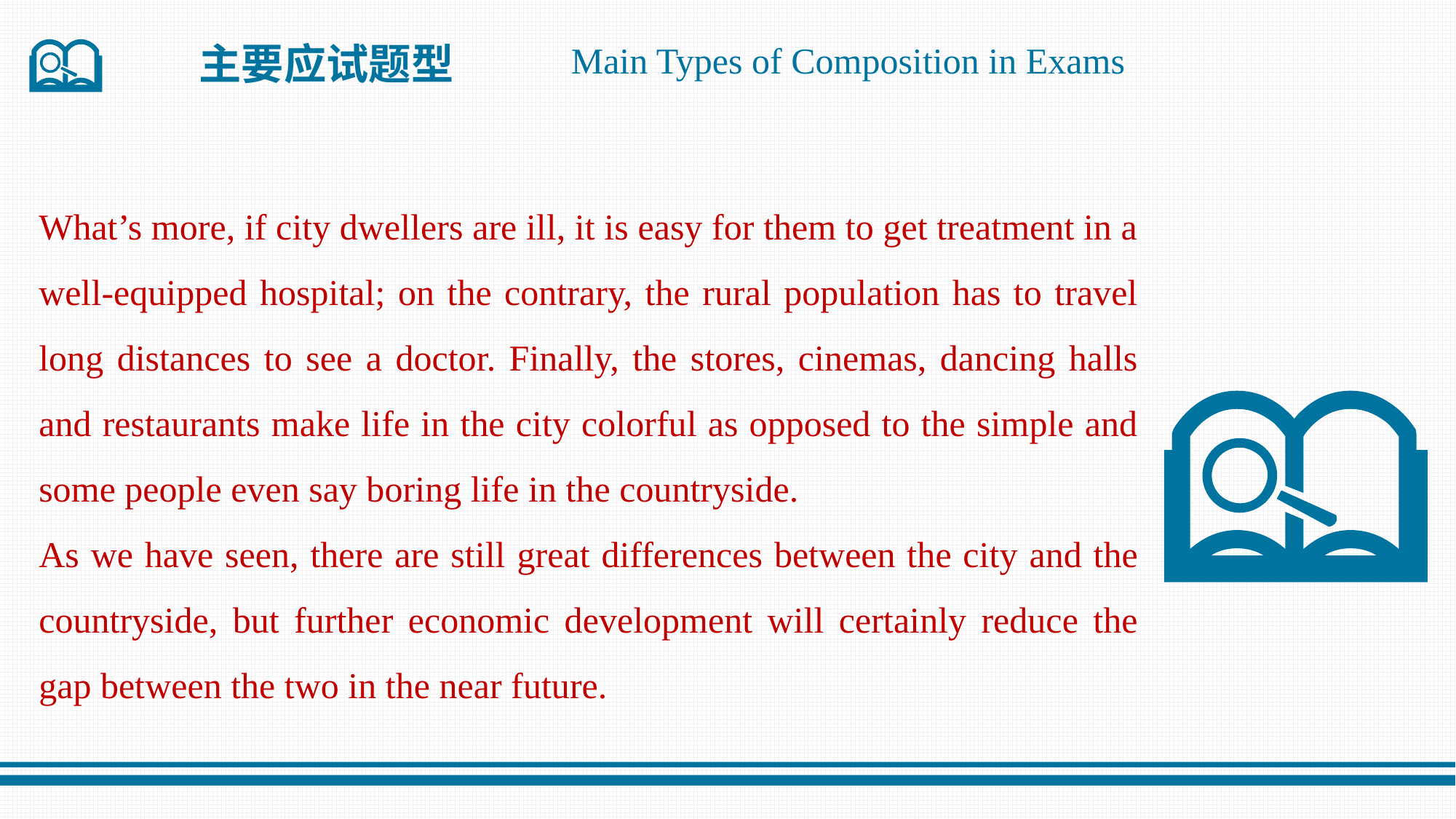

主要应试题型
Main Types of Composition in Exams
What’s more, if city dwellers are ill, it is easy for them to get treatment in a well-equipped hospital; on the contrary, the rural population has to travel long distances to see a doctor. Finally, the stores, cinemas, dancing halls and restaurants make life in the city colorful as opposed to the simple and some people even say boring life in the countryside.
As we have seen, there are still great differences between the city and the countryside, but further economic development will certainly reduce the gap between the two in the near future.